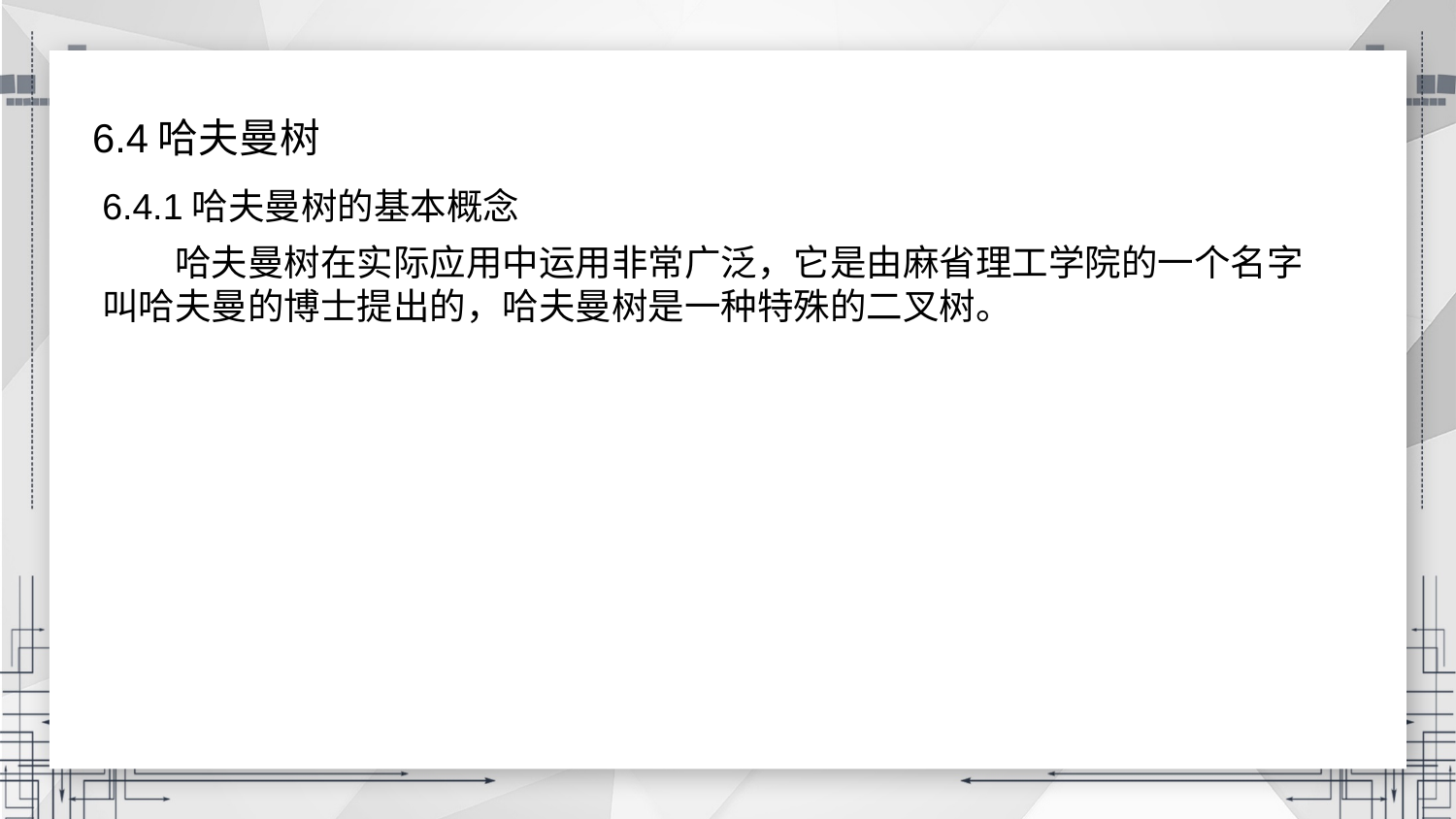

6.4哈夫曼树
6.4.1哈夫曼树的基本概念
哈夫曼树在实际应用中运用非常广泛，它是由麻省理工学院的一个名字叫哈夫曼的博士提出的，哈夫曼树是一种特殊的二叉树。